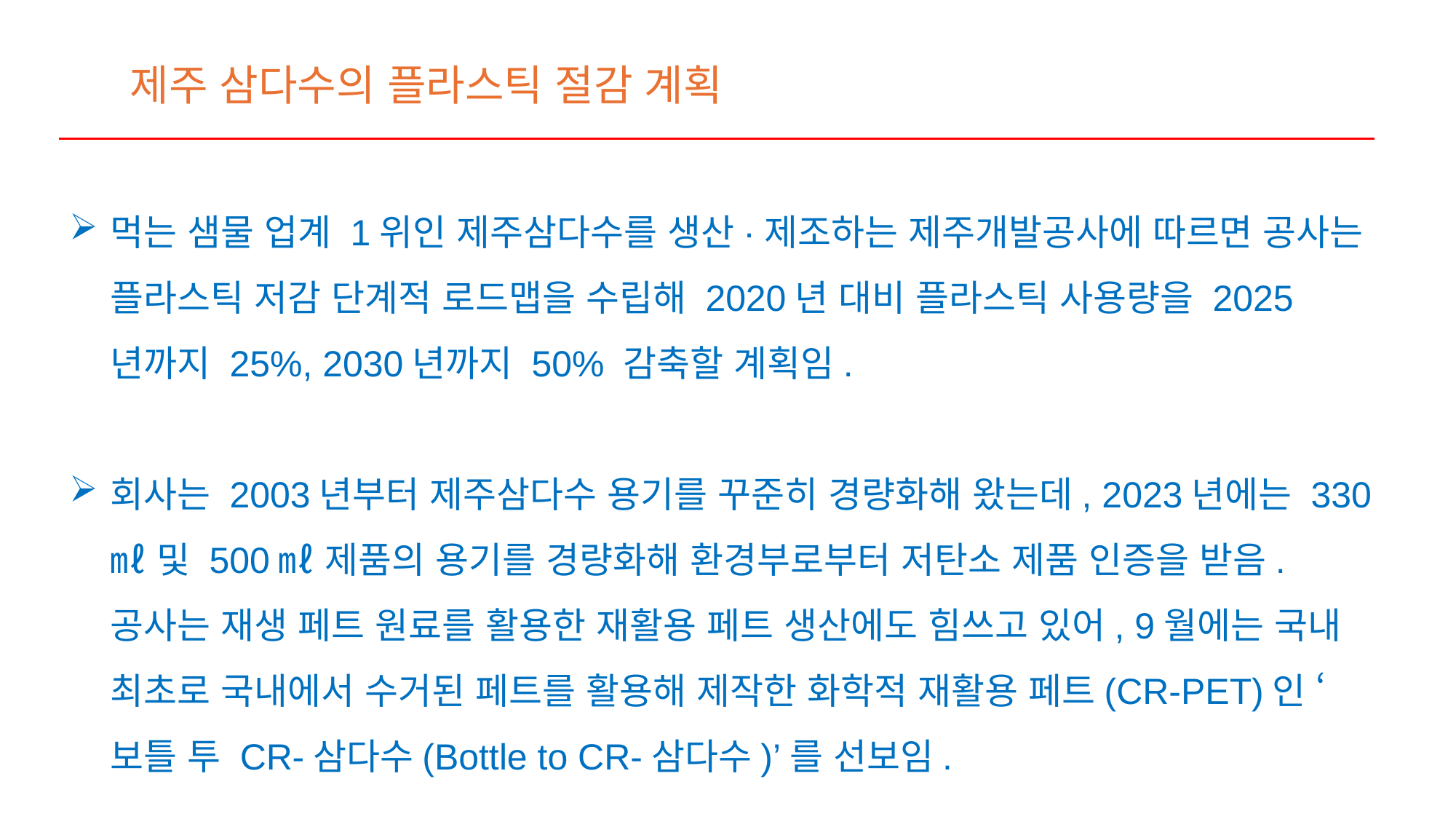

제주 삼다수의 플라스틱 절감 계획
먹는 샘물 업계 1위인 제주삼다수를 생산·제조하는 제주개발공사에 따르면 공사는 플라스틱 저감 단계적 로드맵을 수립해 2020년 대비 플라스틱 사용량을 2025년까지 25%, 2030년까지 50% 감축할 계획임.

회사는 2003년부터 제주삼다수 용기를 꾸준히 경량화해 왔는데, 2023년에는 330㎖ 및 500㎖ 제품의 용기를 경량화해 환경부로부터 저탄소 제품 인증을 받음. 공사는 재생 페트 원료를 활용한 재활용 페트 생산에도 힘쓰고 있어, 9월에는 국내 최초로 국내에서 수거된 페트를 활용해 제작한 화학적 재활용 페트(CR-PET)인 ‘보틀 투 CR-삼다수(Bottle to CR-삼다수)’를 선보임.